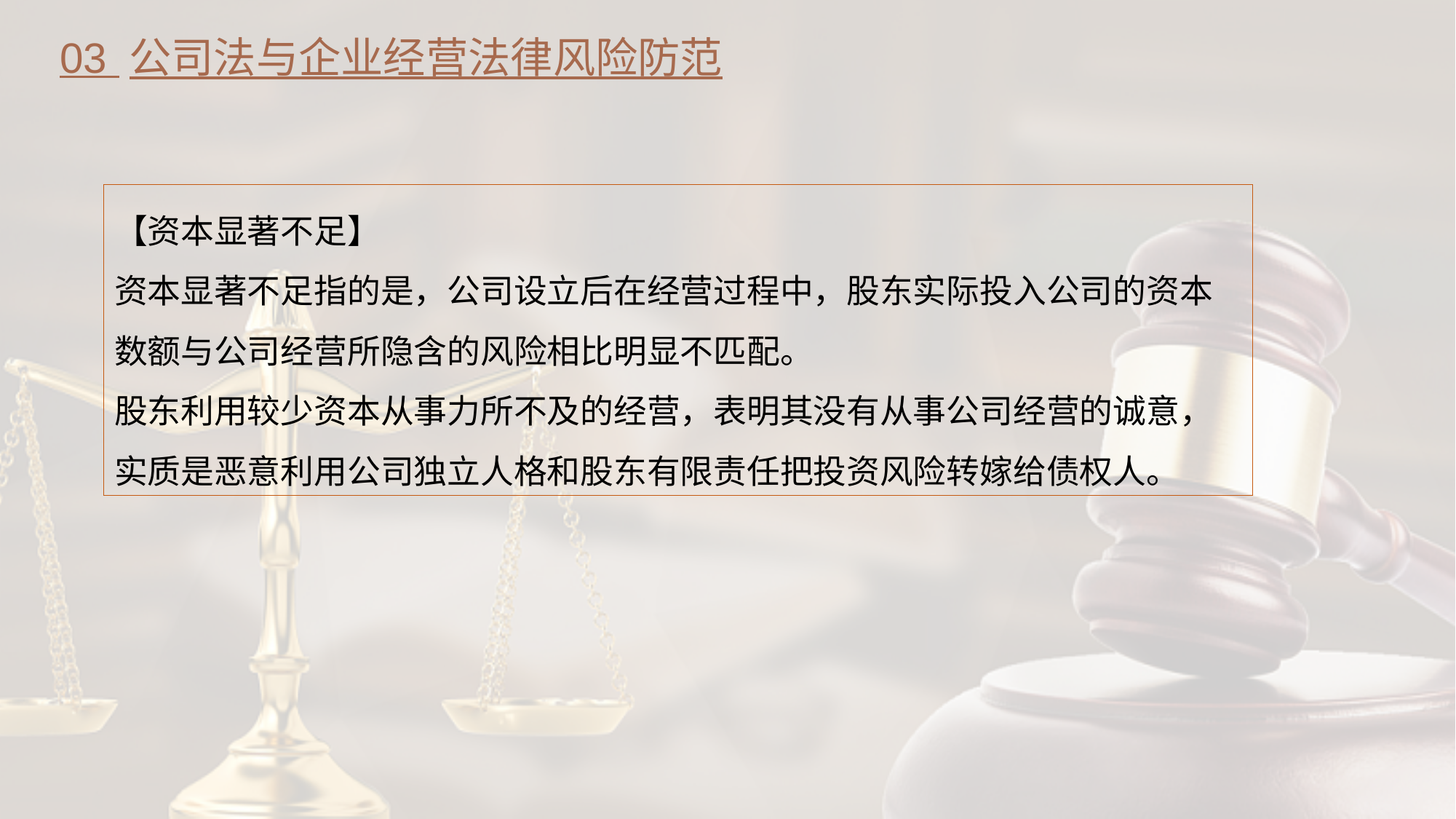

03 公司法与企业经营法律风险防范
【资本显著不足】
资本显著不足指的是，公司设立后在经营过程中，股东实际投入公司的资本数额与公司经营所隐含的风险相比明显不匹配。
股东利用较少资本从事力所不及的经营，表明其没有从事公司经营的诚意，实质是恶意利用公司独立人格和股东有限责任把投资风险转嫁给债权人。